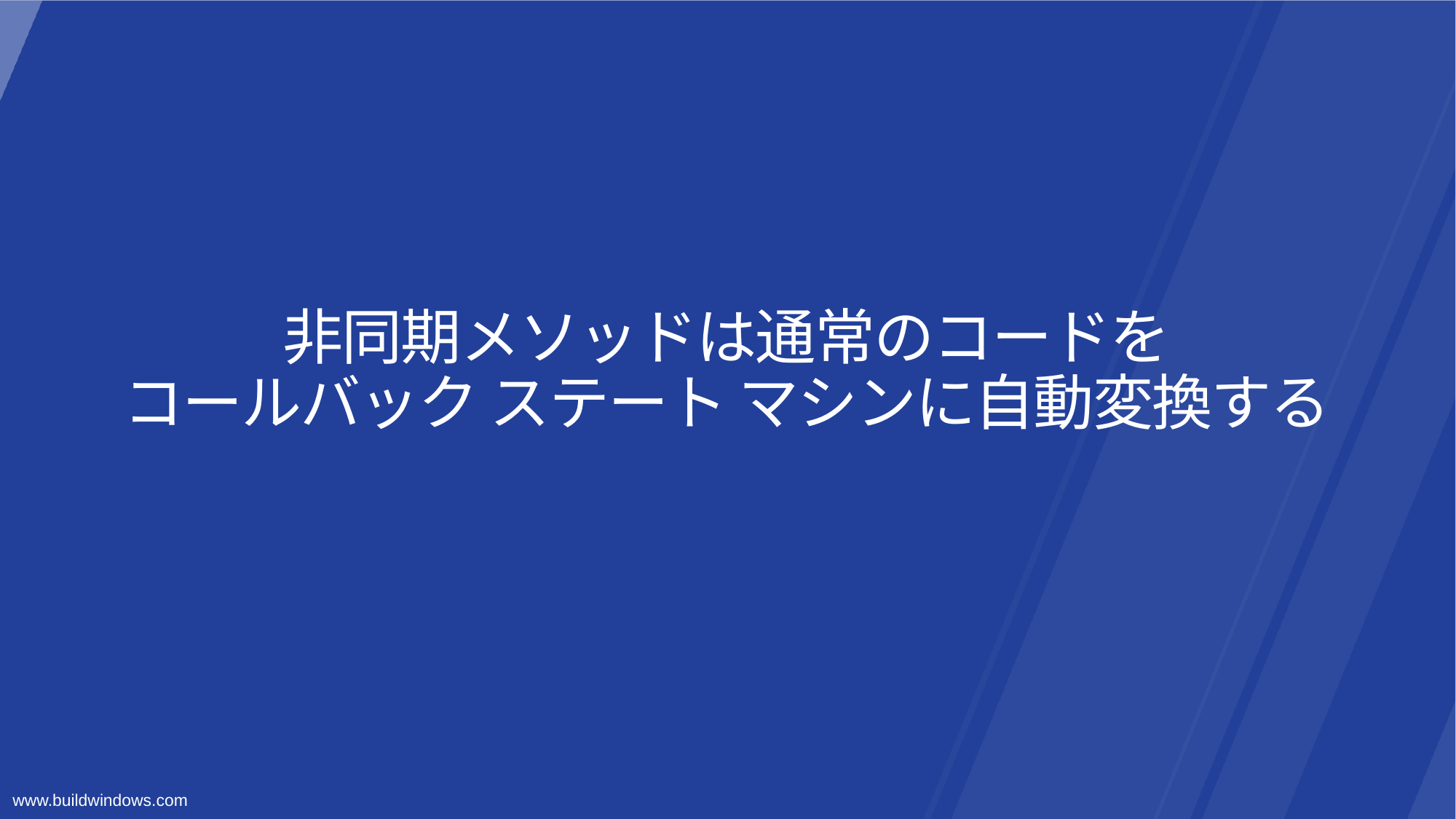

# 非同期メソッドは通常のコードを コールバック ステート マシンに自動変換する